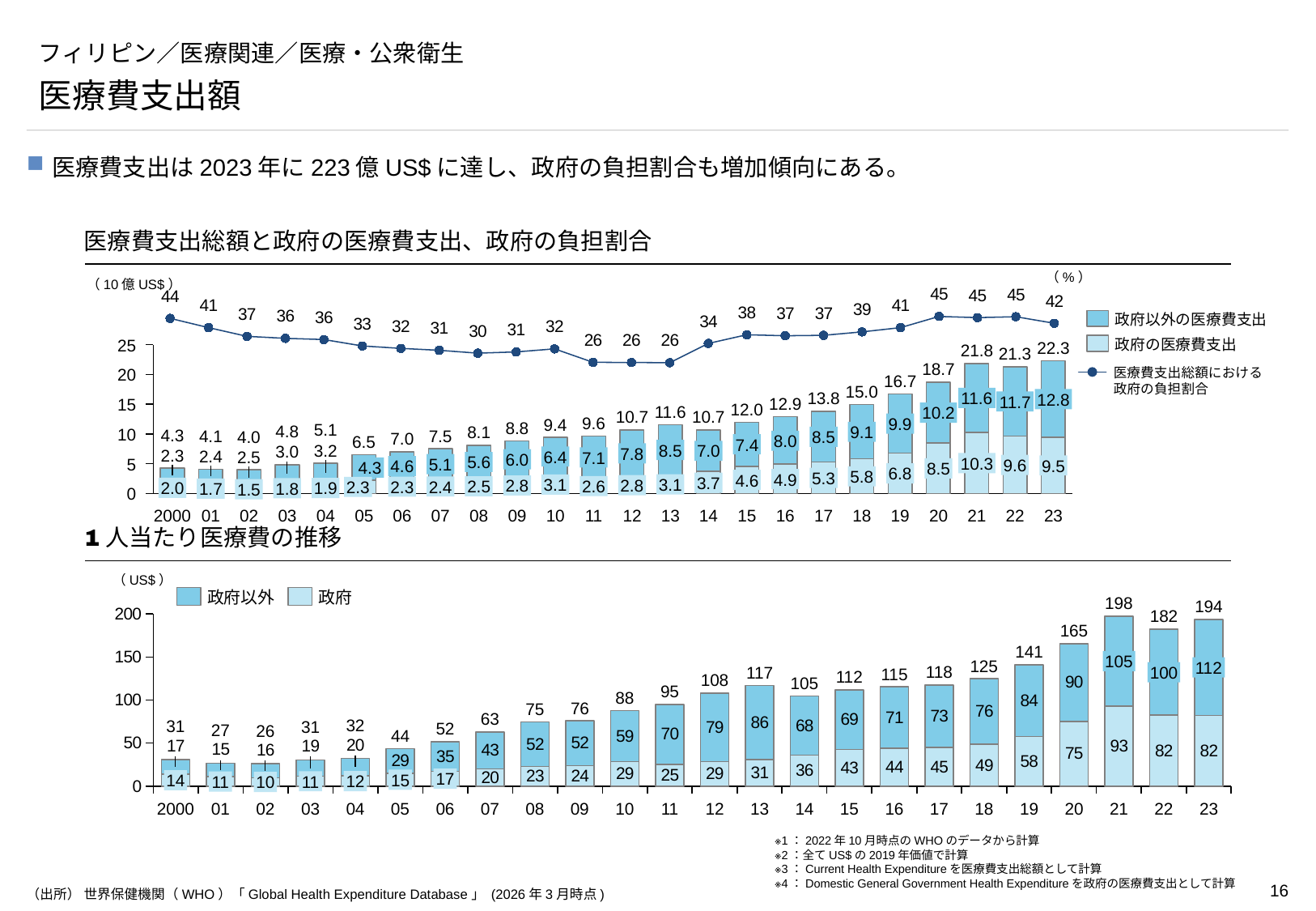

# フィリピン／医療関連／医療・公衆衛生
医療費支出額
医療費支出は2023年に223億US$に達し、政府の負担割合も増加傾向にある。
医療費支出総額と政府の医療費支出、政府の負担割合

### Chart

| Category |  |
|---|---|
（%）
（10億US$）
政府以外の医療費支出

### Chart

| Category |  |  |
|---|---|---|
25
政府の医療費支出

22.3
21.8
21.3
18.7
20
医療費支出総額における
政府の負担割合

16.7
15.0
13.8
11.6
12.8
11.7
12.9
15
12.0
11.6
10.2
10.7
10.7
9.6
9.9
9.4
8.8
5.1
4.8
8.1
9.1
10
4.3
7.5
4.1
4.0
8.5
7.0
8.0
6.5
7.4
3.2
8.5
7.0
3.0
7.8
2.3
2.4
2.5
6.4
7.1
6.0
5.6
10.3
5
5.1
9.6
9.5
4.6
4.3
8.5
6.8
5.8
5.3
4.9
4.6
3.7
3.1
3.1
2.8
2.8
2.6
2.5
2.4
2.3
2.3
2.0
1.9
1.8
1.7
1.5
0
2000
01
02
03
04
05
06
07
08
09
10
11
12
13
14
15
16
17
18
19
20
21
22
23
1人当たり医療費の推移
（US$）

### Chart

| Category |  |  |
|---|---|---|
政府以外
政府

198
194
182
165
141
105
125
112
118
117
100
115
112
108
105
95
88
76
75
63
32
31
31
52
27
26
44
17
15
14
12
11
11
10
2000
01
02
03
04
05
06
07
08
09
10
11
12
13
14
15
16
17
18
19
20
21
22
23
※1：2022年10月時点のWHOのデータから計算
※2：全てUS$の2019年価値で計算
※3：Current Health Expenditureを医療費支出総額として計算
※4：Domestic General Government Health Expenditureを政府の医療費支出として計算
（出所） 世界保健機関（WHO）「Global Health Expenditure Database」 (2026年3月時点)